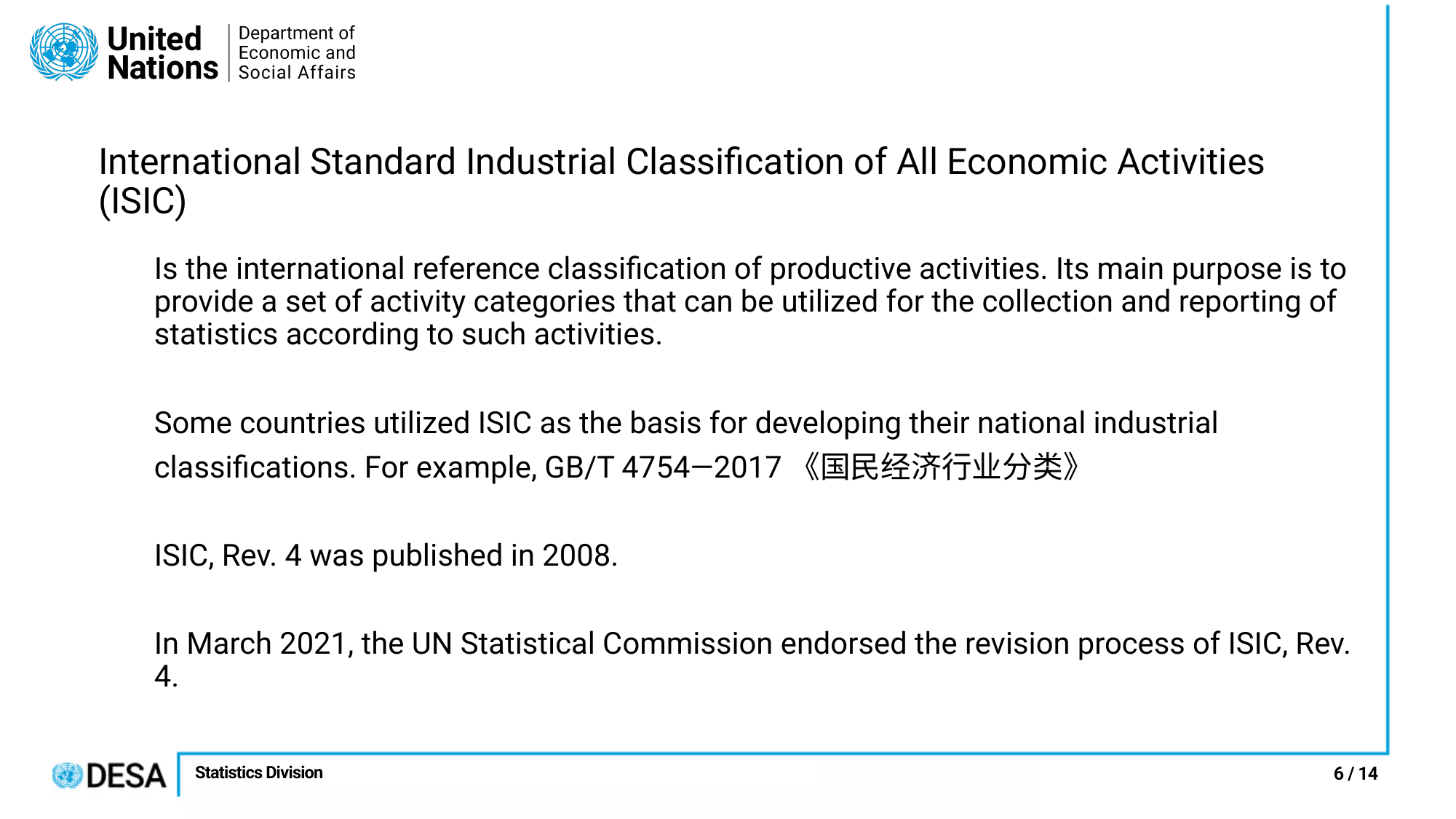

International Standard Industrial Classification of All Economic Activities (ISIC)
Is the international reference classification of productive activities. Its main purpose is to provide a set of activity categories that can be utilized for the collection and reporting of statistics according to such activities.

Some countries utilized ISIC as the basis for developing their national industrial
classifications. For example, GB/T 4754—2017《国民经济行业分类》

ISIC, Rev. 4 was published in 2008.

In March 2021, the UN Statistical Commission endorsed the revision process of ISIC, Rev. 4.